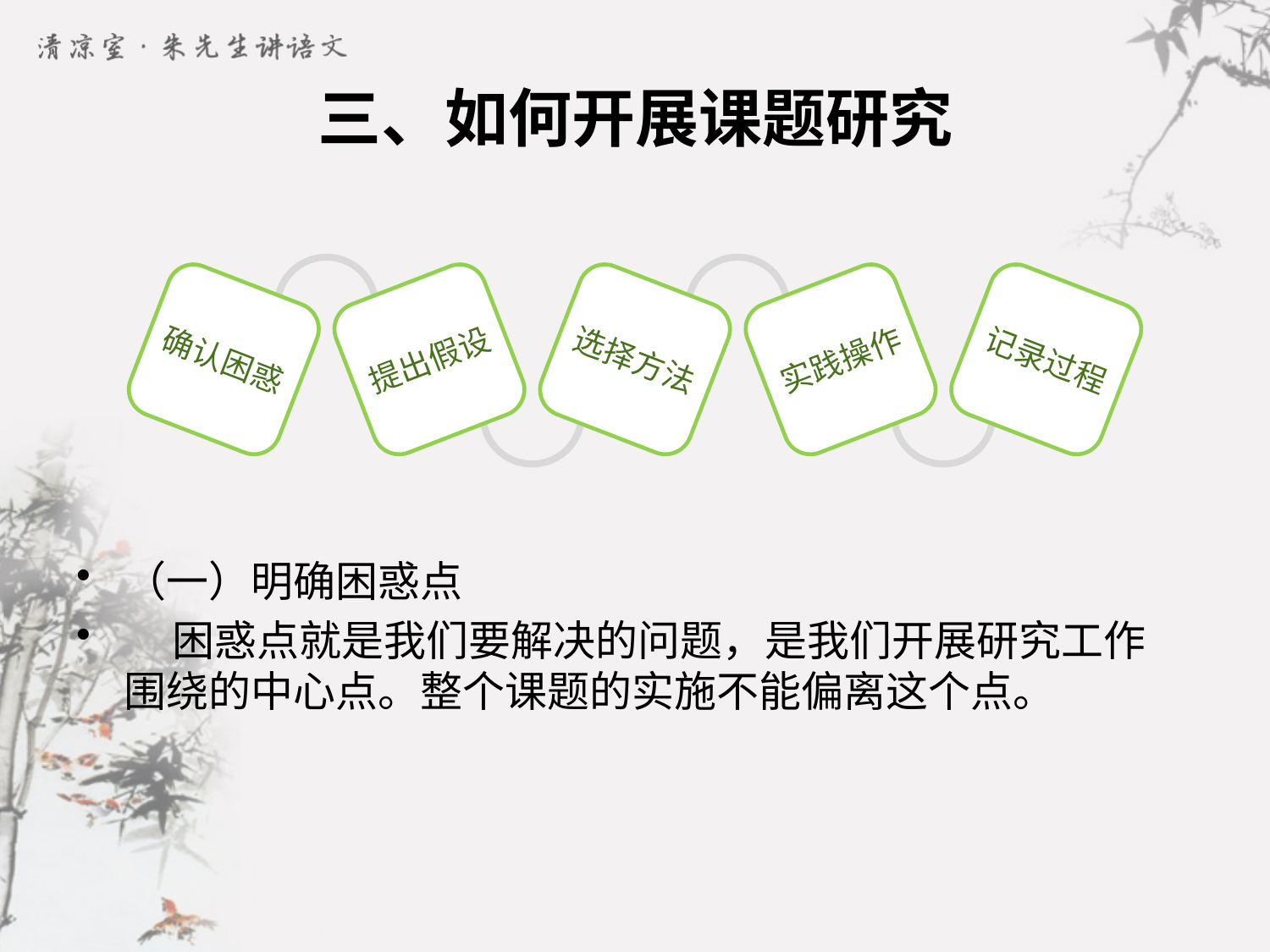

# 三、如何开展课题研究

确认困惑
提出假设
选择方法
实践操作
记录过程

（一）明确困惑点
    困惑点就是我们要解决的问题，是我们开展研究工作围绕的中心点。整个课题的实施不能偏离这个点。